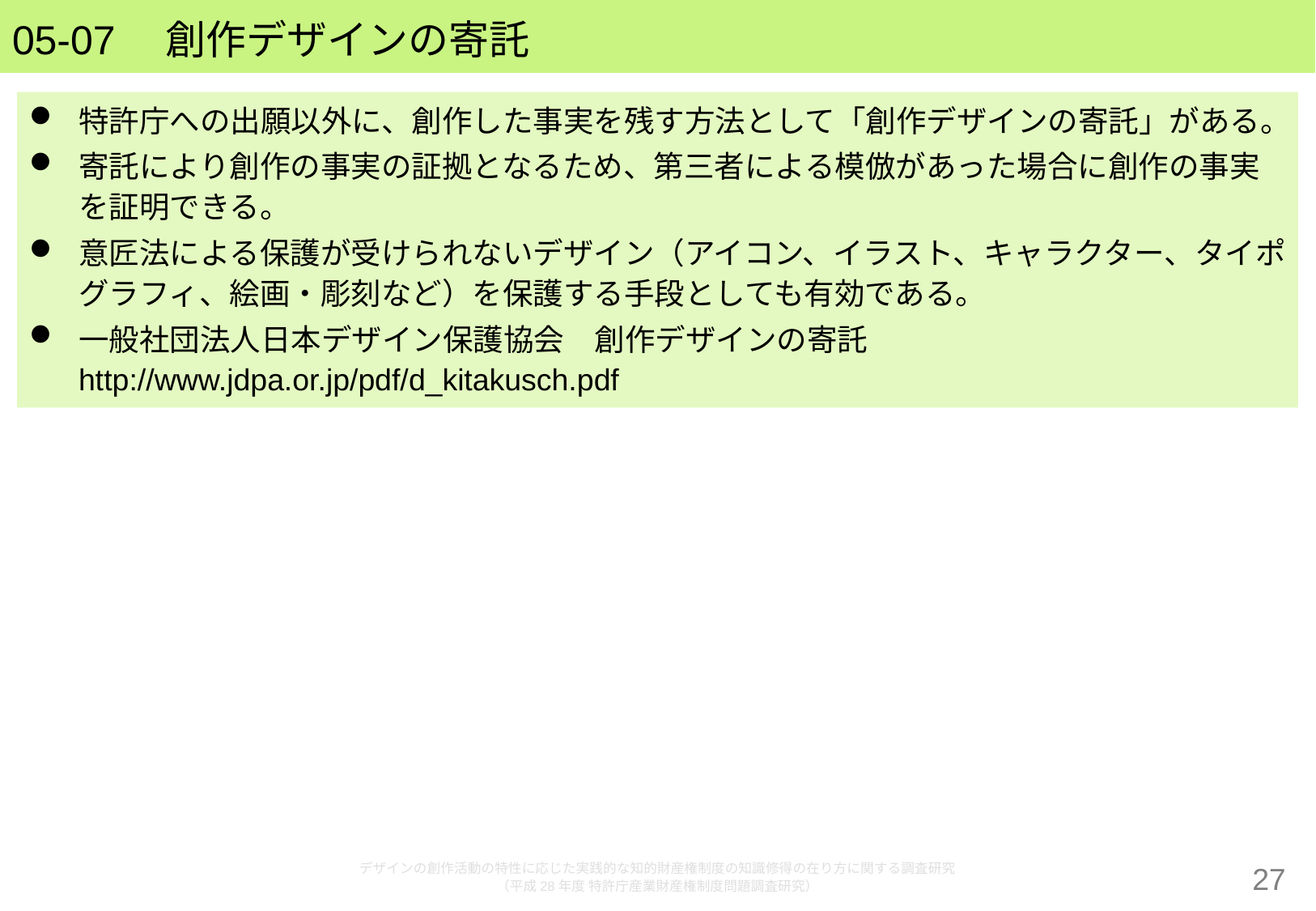

# 05-07　創作デザインの寄託
特許庁への出願以外に、創作した事実を残す方法として「創作デザインの寄託」がある。
寄託により創作の事実の証拠となるため、第三者による模倣があった場合に創作の事実を証明できる。
意匠法による保護が受けられないデザイン（アイコン、イラスト、キャラクター、タイポグラフィ、絵画・彫刻など）を保護する手段としても有効である。
一般社団法人日本デザイン保護協会　創作デザインの寄託
http://www.jdpa.or.jp/pdf/d_kitakusch.pdf
デザインの創作活動の特性に応じた実践的な知的財産権制度の知識修得の在り方に関する調査研究
（平成28年度 特許庁産業財産権制度問題調査研究）
27